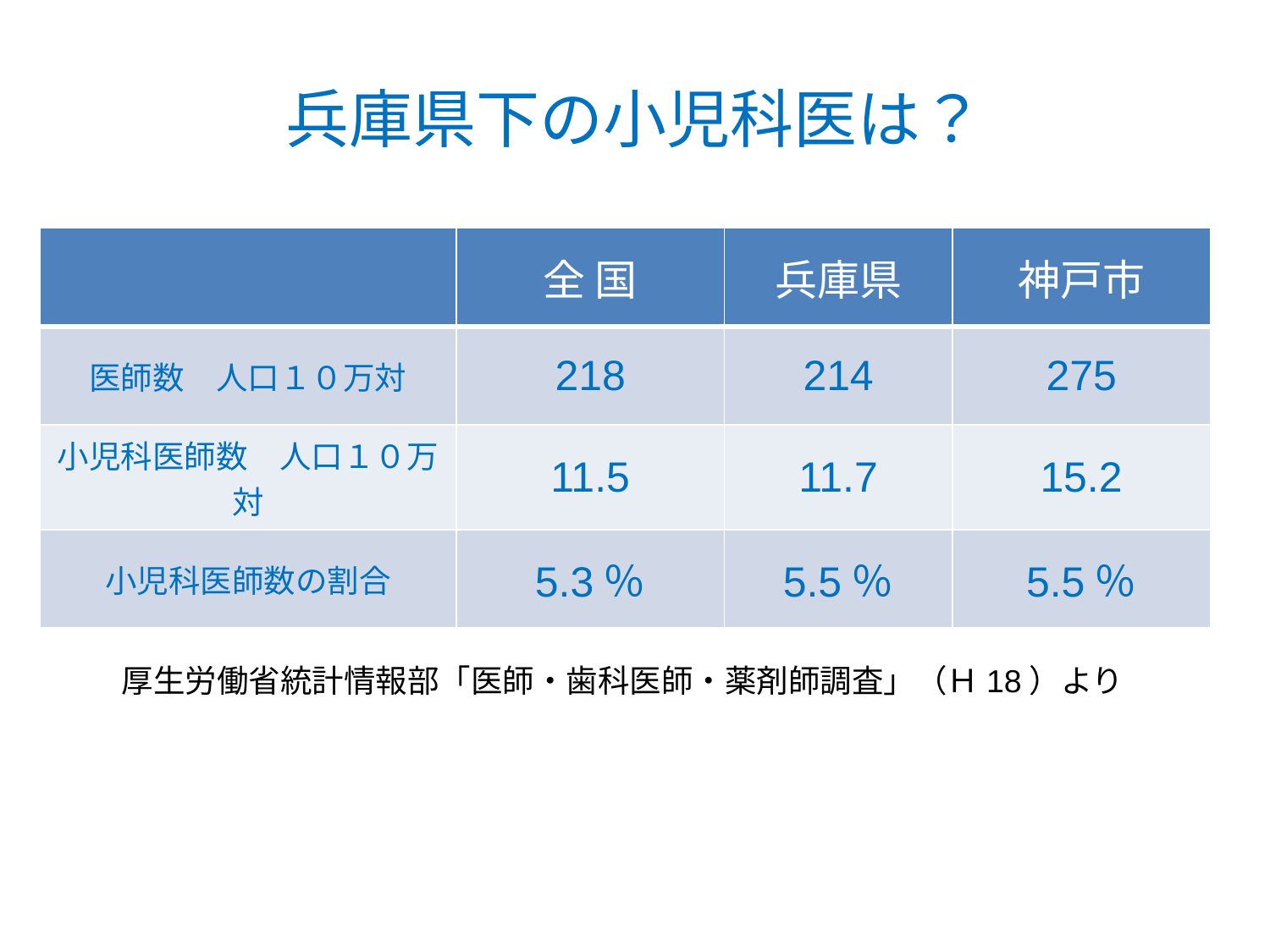

# 兵庫県下の小児科医は？
|  | 全 国 | 兵庫県 | 神戸市 |
| --- | --- | --- | --- |
| 医師数　人口１０万対 | 218 | 214 | 275 |
| 小児科医師数　人口１０万対 | 11.5 | 11.7 | 15.2 |
| 小児科医師数の割合 | 5.3％ | 5.5％ | 5.5％ |
厚生労働省統計情報部「医師・歯科医師・薬剤師調査」（Ｈ18）より